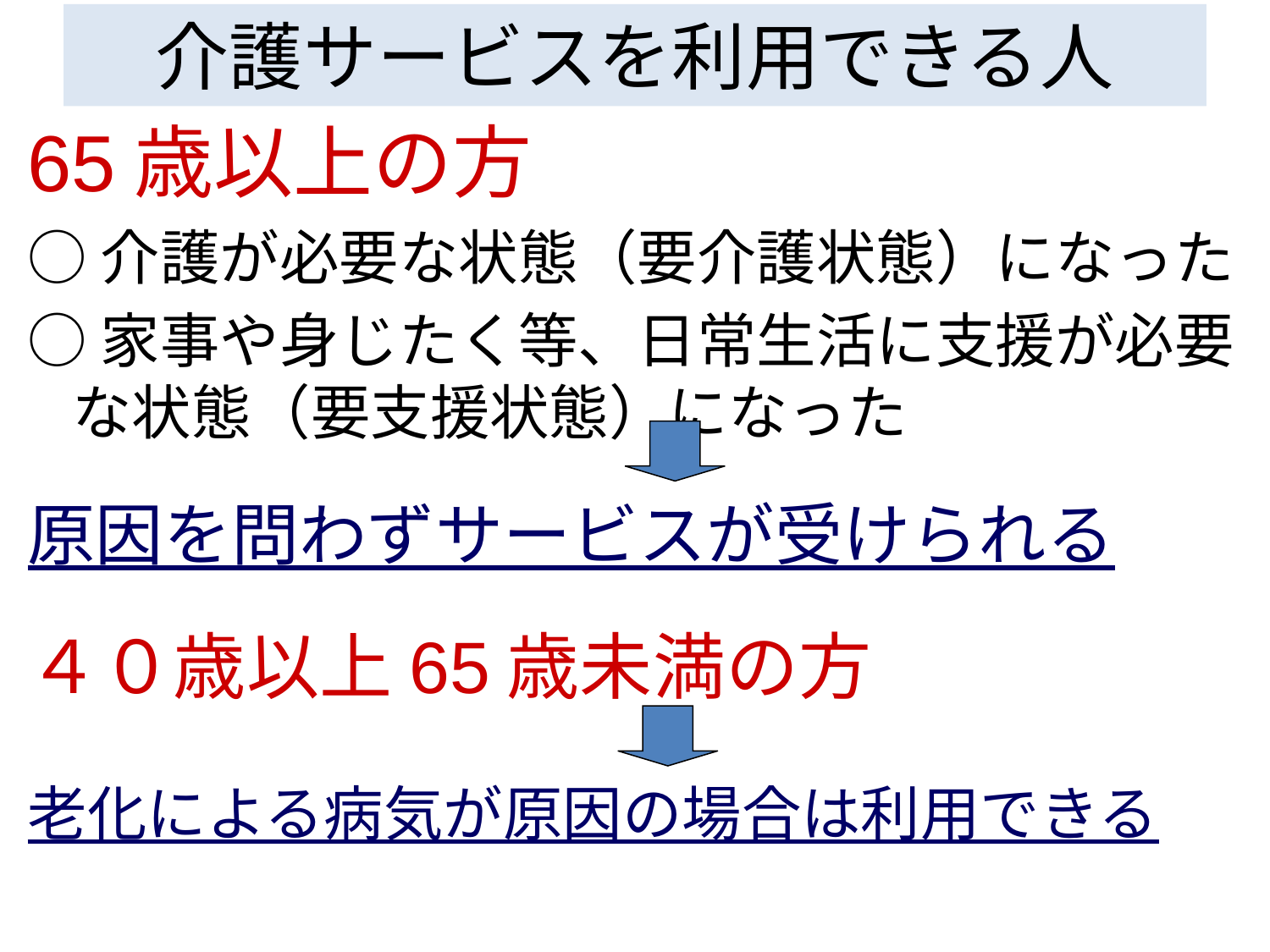

# 介護サービスを利用できる人
65歳以上の方
○介護が必要な状態（要介護状態）になった
○家事や身じたく等、日常生活に支援が必要な状態（要支援状態）になった

原因を問わずサービスが受けられる

４０歳以上65歳未満の方

老化による病気が原因の場合は利用できる